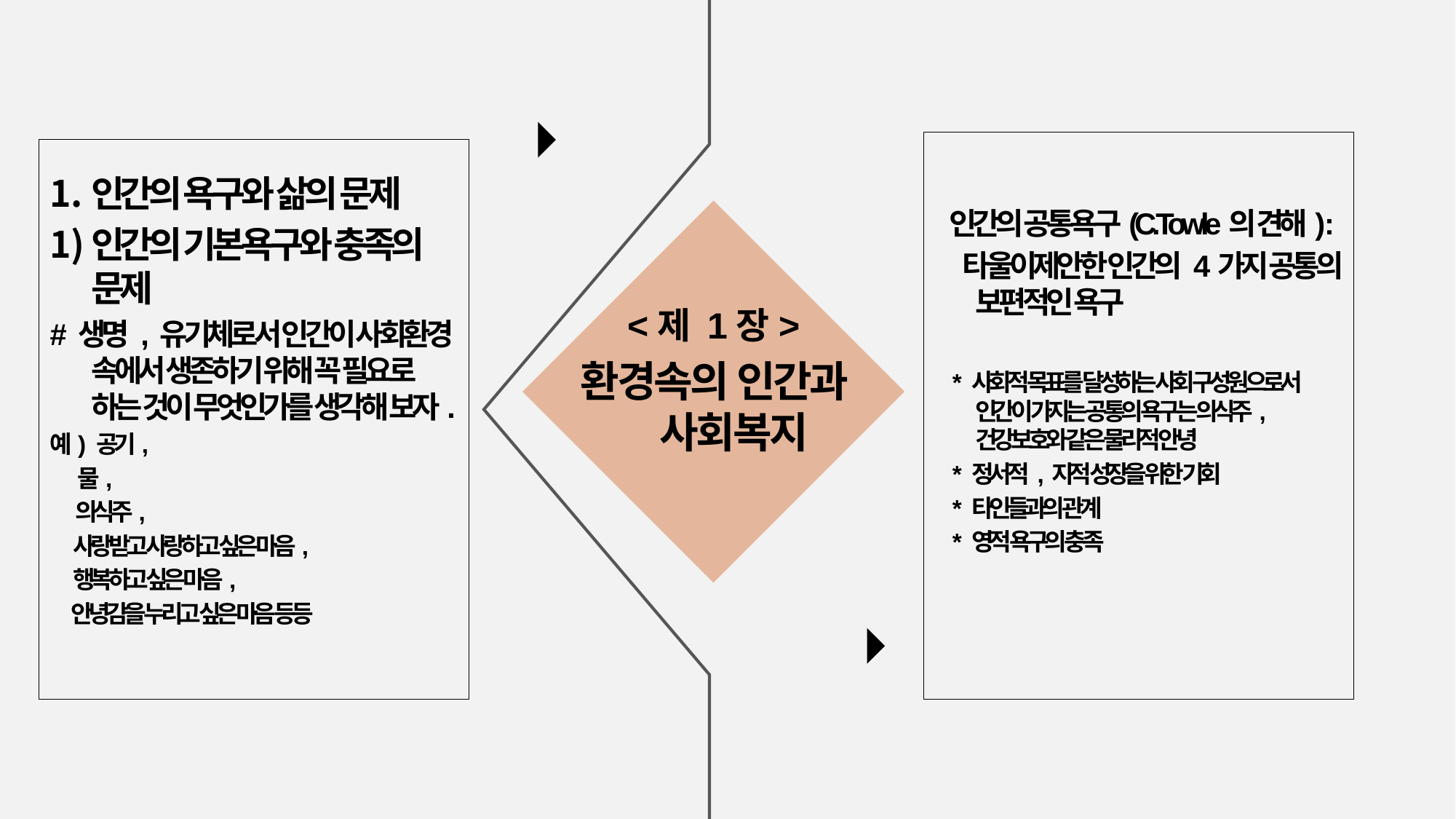

인간의 공통욕구(C.Towle의 견해) :
    타울이제안한 인간의 4가지 공통의 보편적인 욕구

      *  사회적 목표를 달성하는 사회 구성원으로서 인간이 가지는 공통의 욕구는 의식주, 건강보호와 같은 물리적 안녕
      *  정서적 , 지적 성장을 위한 기회
      *  타인들과의 관계
      *  영적 욕구의 충족

인간의 욕구와 삶의 문제
인간의 기본욕구와 충족의 문제
# 생명 , 유기체로서 인간이 사회환경 속에서 생존하기 위해 꼭 필요로 하는 것이 무엇인가를 생각해 보자.
예)  공기,
        물,
       의식주,
      사랑받고 사랑하고 싶은 마음,
      행복하고 싶은 마음,
     안녕감을 누리고 싶은 마음 등등

<제 1장>
환경속의 인간과 사회복지

START